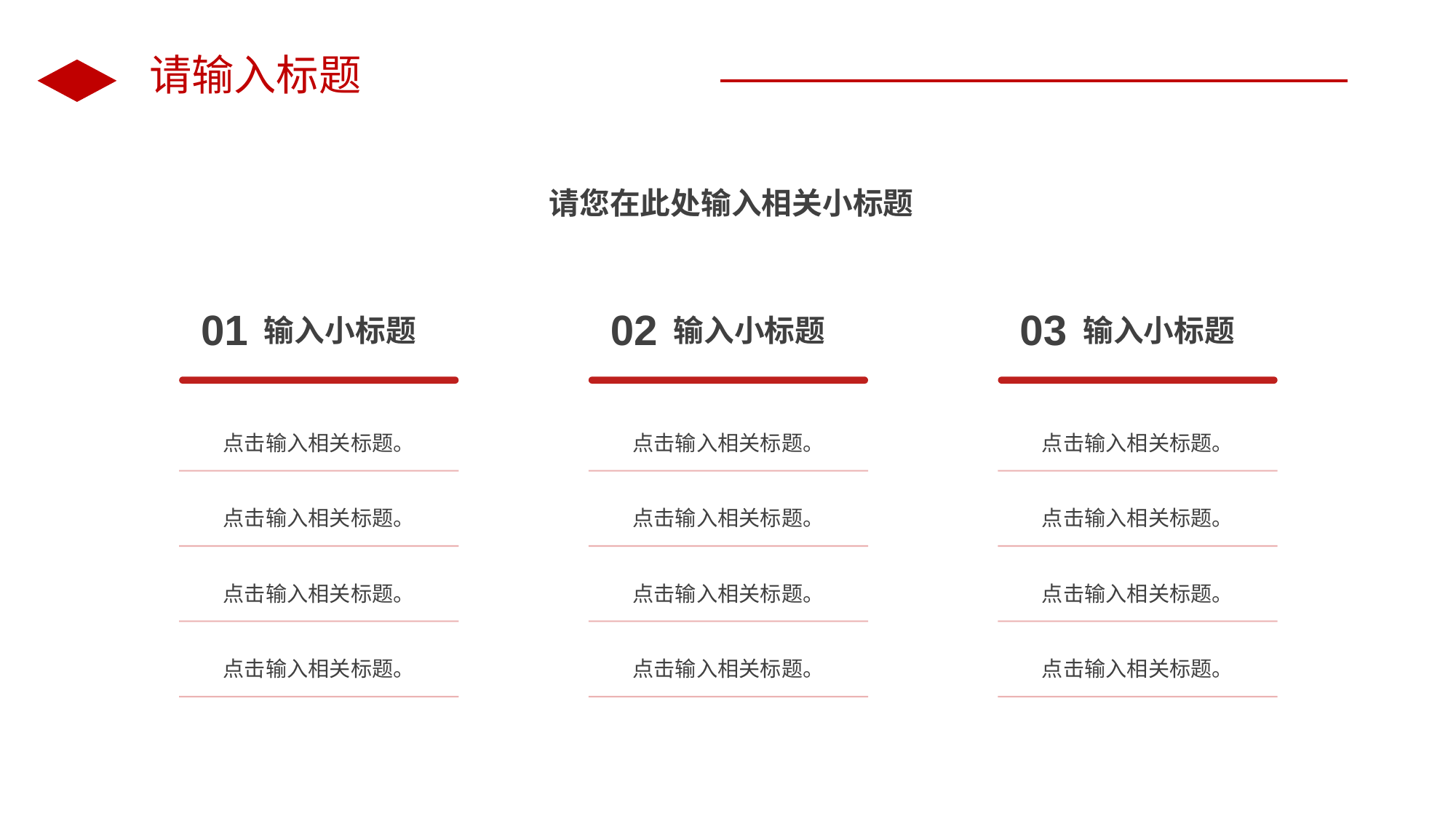

请输入标题

请您在此处输入相关小标题
01
输入小标题

点击输入相关标题。
点击输入相关标题。
点击输入相关标题。
点击输入相关标题。
02
输入小标题

点击输入相关标题。
点击输入相关标题。
点击输入相关标题。
点击输入相关标题。
03
输入小标题

点击输入相关标题。
点击输入相关标题。
点击输入相关标题。
点击输入相关标题。